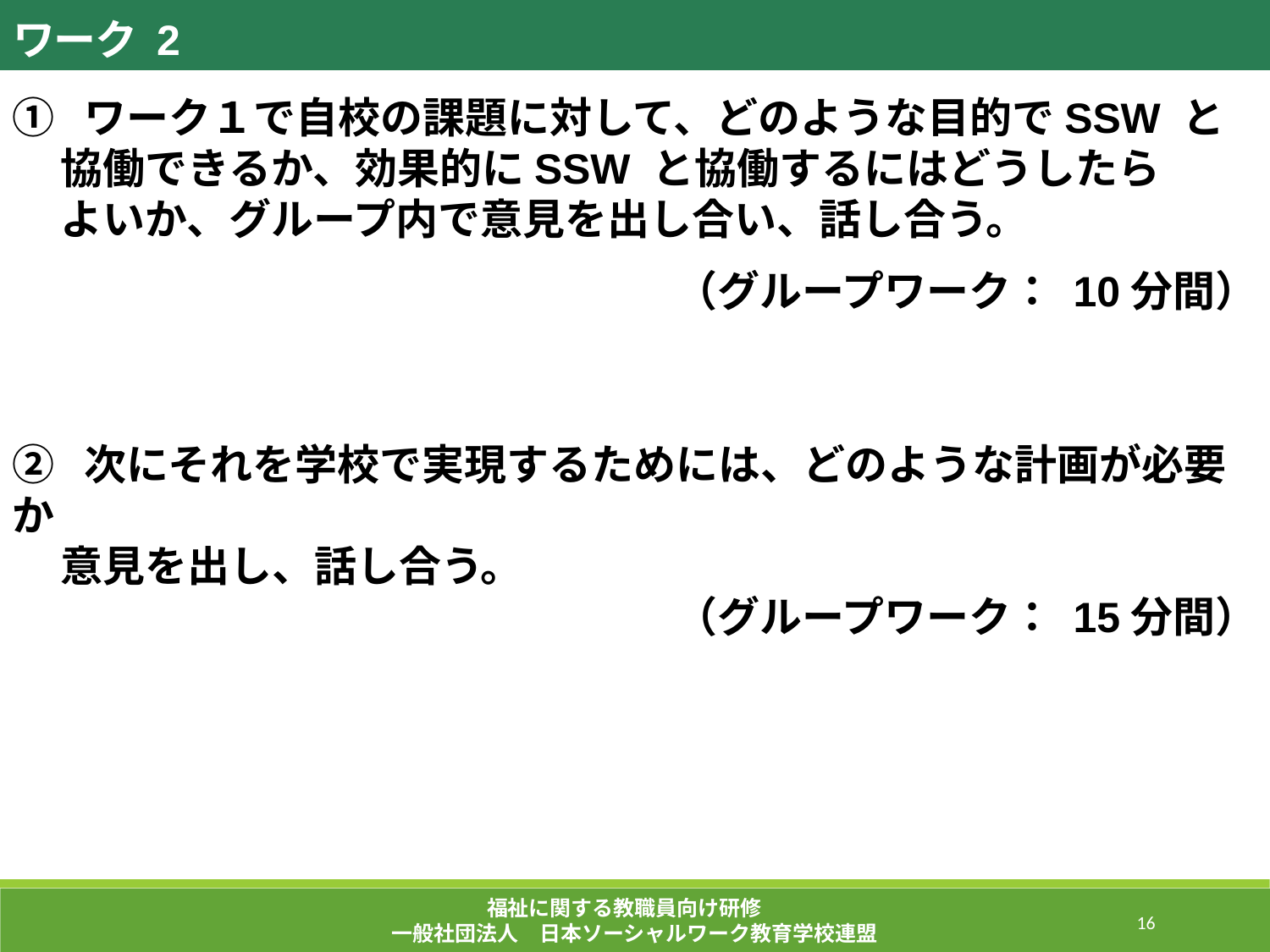

ワーク 2
①  ワーク１で自校の課題に対して、どのような目的でSSW と
     協働できるか、効果的にSSW と協働するにはどうしたら
     よいか、グループ内で意見を出し合い、話し合う。
（グループワーク： 10分間）

②  次にそれを学校で実現するためには、どのような計画が必要か
     意見を出し、話し合う。
（グループワーク： 15分間）
福祉に関する教職員向け研修
一般社団法人　日本ソーシャルワーク教育学校連盟
16